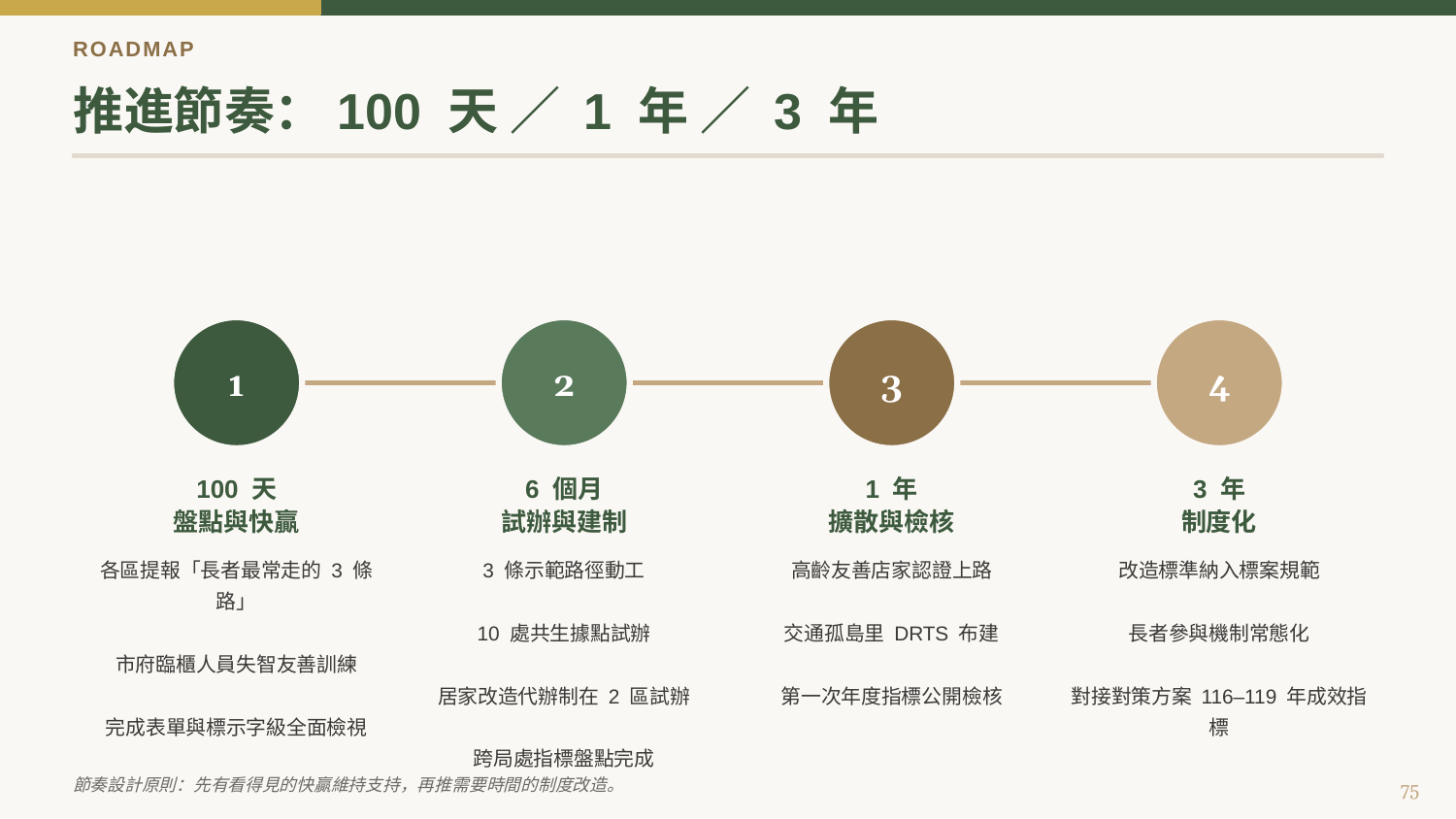

ROADMAP
推進節奏：100 天 ／ 1 年 ／ 3 年

1

2

3

4

100 天
盤點與快贏
6 個月
試辦與建制
1 年
擴散與檢核
3 年
制度化
各區提報「長者最常走的 3 條路」

市府臨櫃人員失智友善訓練

完成表單與標示字級全面檢視
3 條示範路徑動工

10 處共生據點試辦

居家改造代辦制在 2 區試辦

跨局處指標盤點完成
高齡友善店家認證上路

交通孤島里 DRTS 布建

第一次年度指標公開檢核
改造標準納入標案規範

長者參與機制常態化

對接對策方案 116–119 年成效指標
節奏設計原則：先有看得見的快贏維持支持，再推需要時間的制度改造。
75